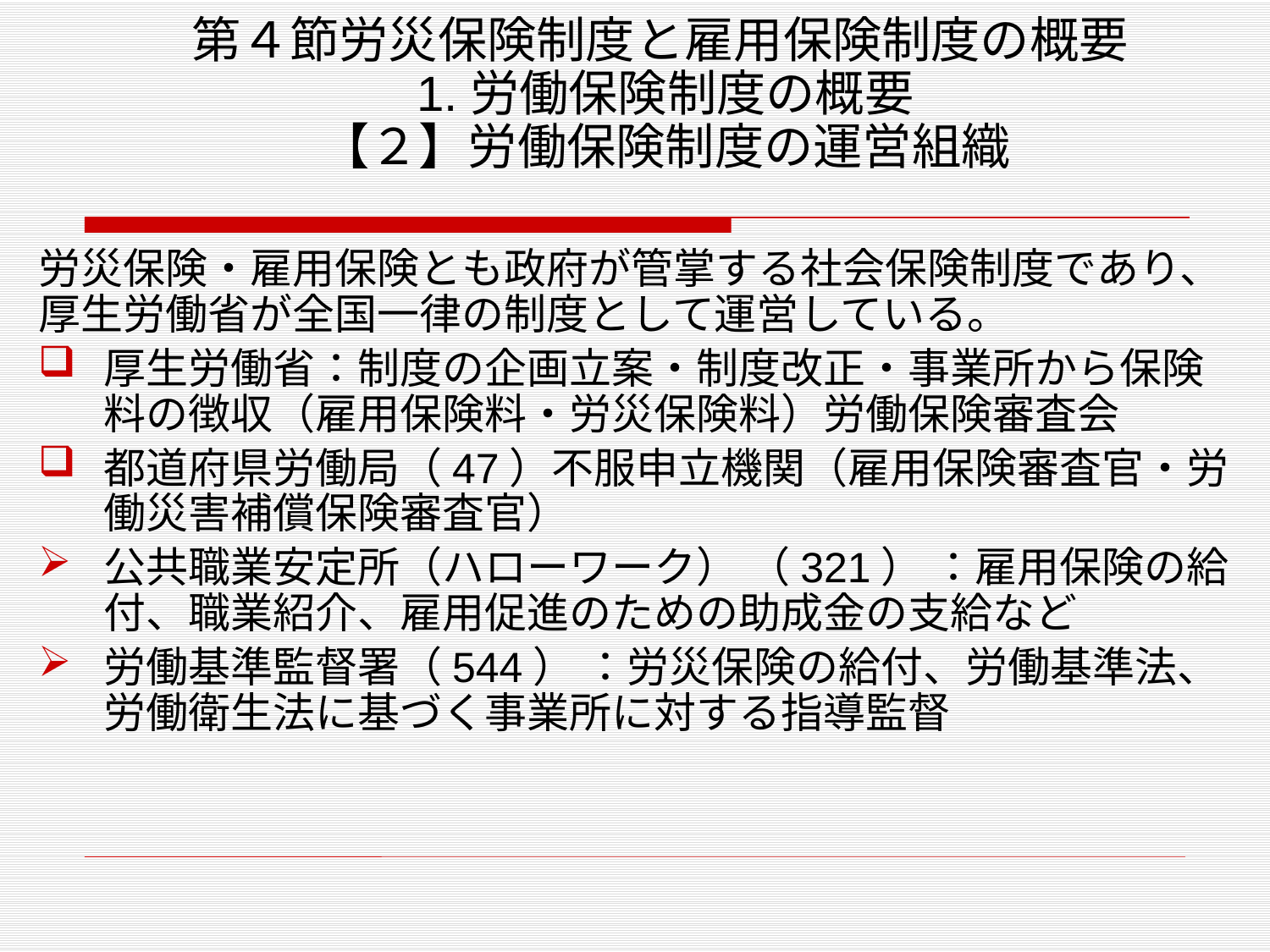

# 第４節労災保険制度と雇用保険制度の概要 1.労働保険制度の概要 【２】労働保険制度の運営組織
労災保険・雇用保険とも政府が管掌する社会保険制度であり、厚生労働省が全国一律の制度として運営している。
厚生労働省：制度の企画立案・制度改正・事業所から保険料の徴収（雇用保険料・労災保険料）労働保険審査会
都道府県労働局（47）不服申立機関（雇用保険審査官・労働災害補償保険審査官）
公共職業安定所（ハローワーク） （321） ：雇用保険の給付、職業紹介、雇用促進のための助成金の支給など
労働基準監督署（544） ：労災保険の給付、労働基準法、労働衛生法に基づく事業所に対する指導監督